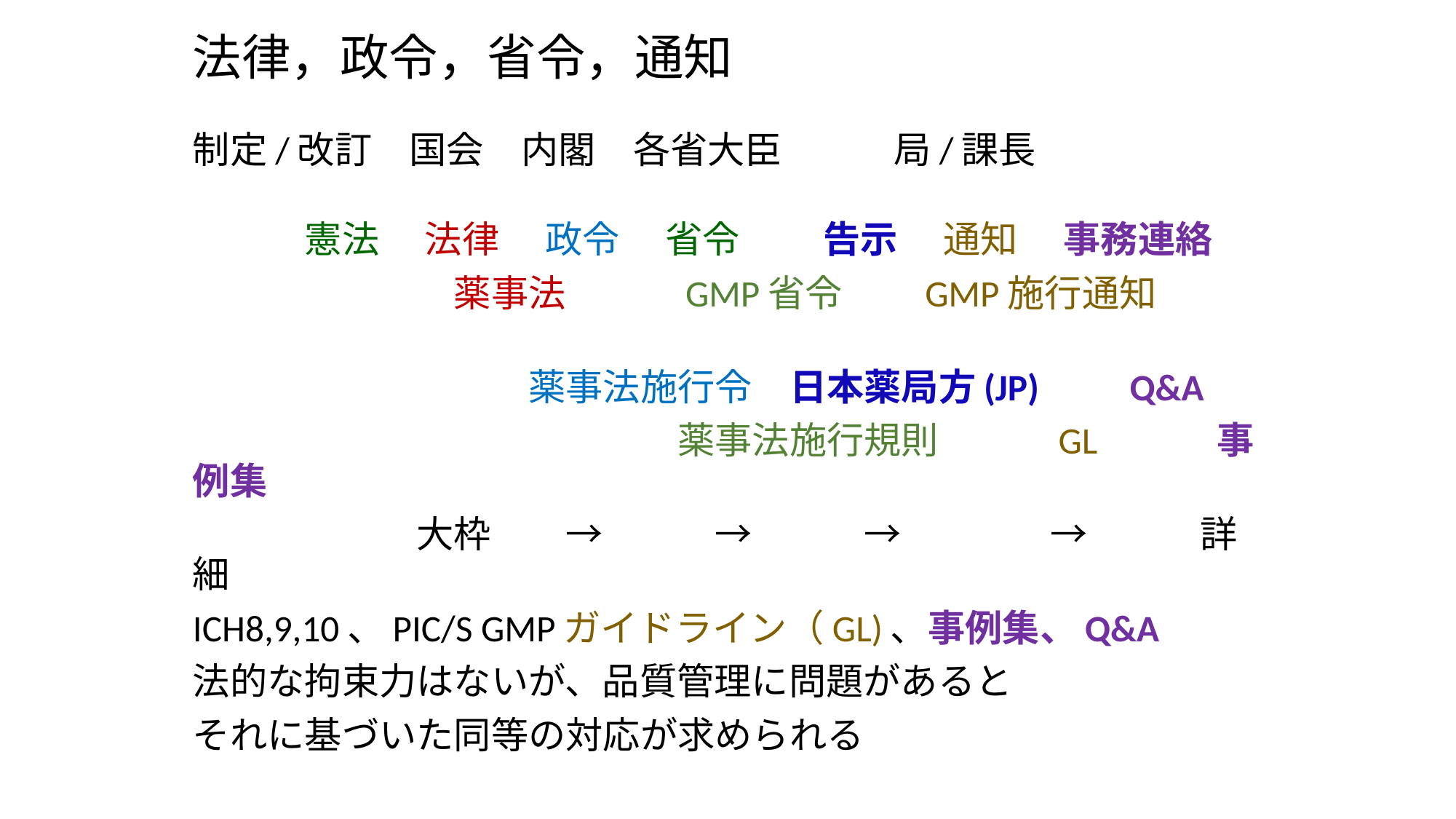

# 法律，政令，省令，通知
制定/改訂　国会　内閣　各省大臣　　　局/課長

　　　憲法　 法律　 政令　 省令　 　告示　 通知　 事務連絡
　　　　　　　薬事法　　　GMP省令　　GMP施行通知
　　　　　　　　　薬事法施行令　日本薬局方(JP)　　Q&A
　　　　　　　　　　　　　薬事法施行規則　　　GL　　　事例集
　　　　　　大枠　　→　　　→　　　→　　　　→　　　詳細
ICH8,9,10、PIC/S GMPガイドライン（GL)、事例集、Q&A
法的な拘束力はないが、品質管理に問題があると
それに基づいた同等の対応が求められる